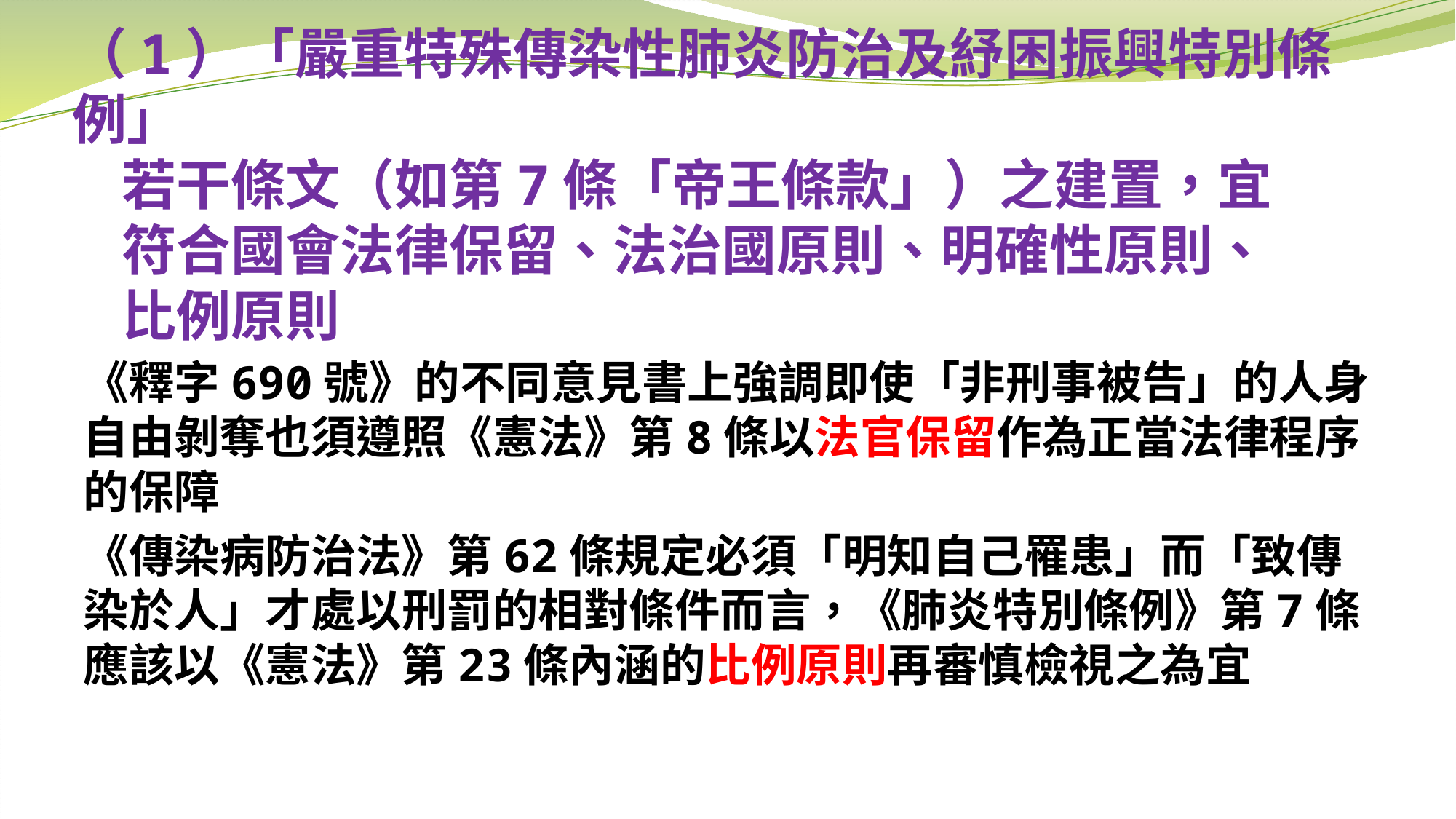

# （1）「嚴重特殊傳染性肺炎防治及紓困振興特別條例」 若干條文（如第7條「帝王條款」）之建置，宜 符合國會法律保留、法治國原則、明確性原則、 比例原則
《釋字690號》的不同意見書上強調即使「非刑事被告」的人身自由剝奪也須遵照《憲法》第8條以法官保留作為正當法律程序的保障
《傳染病防治法》第62條規定必須「明知自己罹患」而「致傳染於人」才處以刑罰的相對條件而言，《肺炎特別條例》第7條應該以《憲法》第23條內涵的比例原則再審慎檢視之為宜